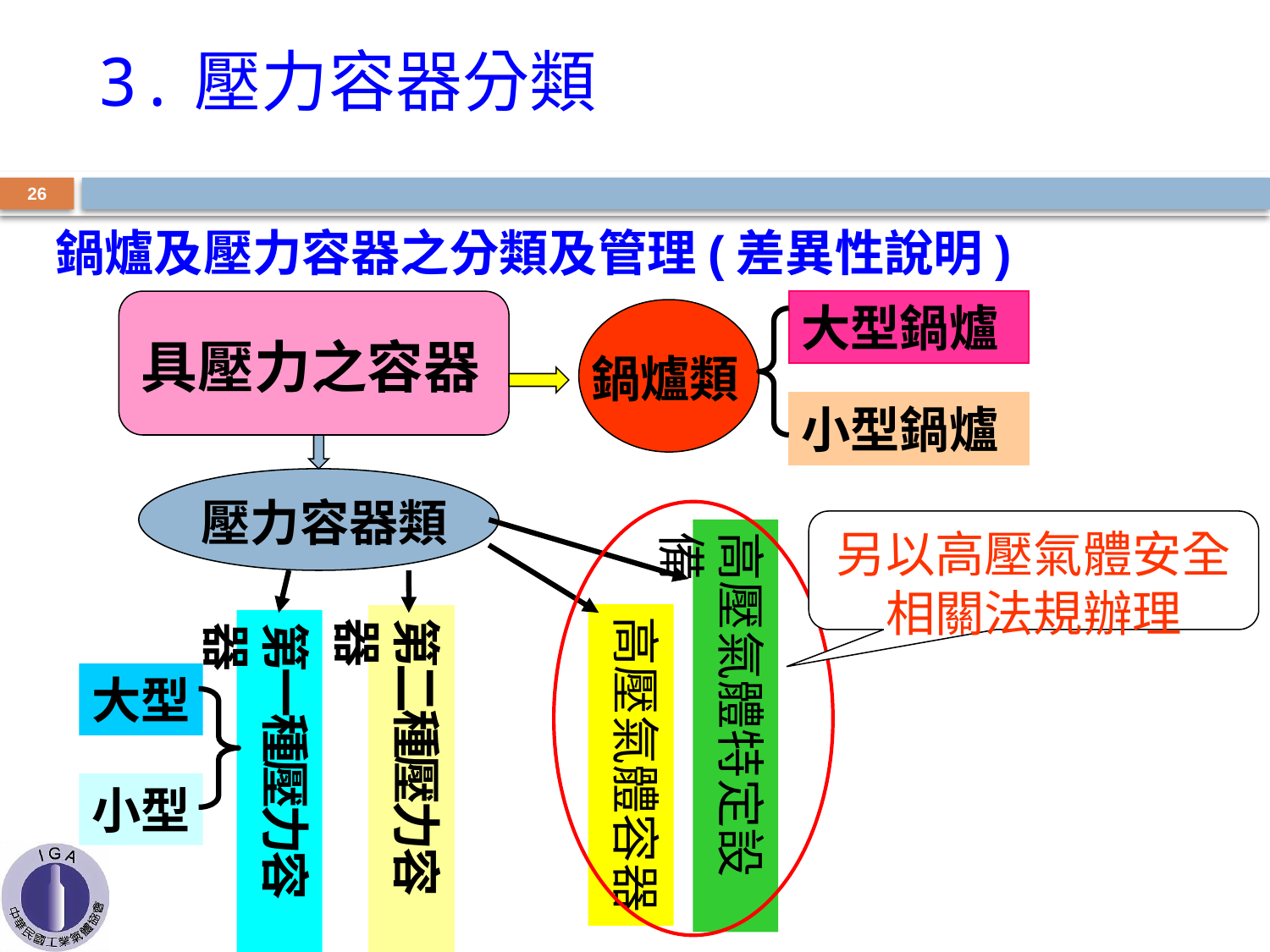

3.壓力容器分類
26
鍋爐及壓力容器之分類及管理(差異性說明)

大型鍋爐

具壓力之容器
鍋爐類

小型鍋爐

壓力容器類

另以高壓氣體安全相關法規辦理
高壓氣體特定設備

高壓氣體容器
第二種壓力容器
第一種壓力容器
大型

小型